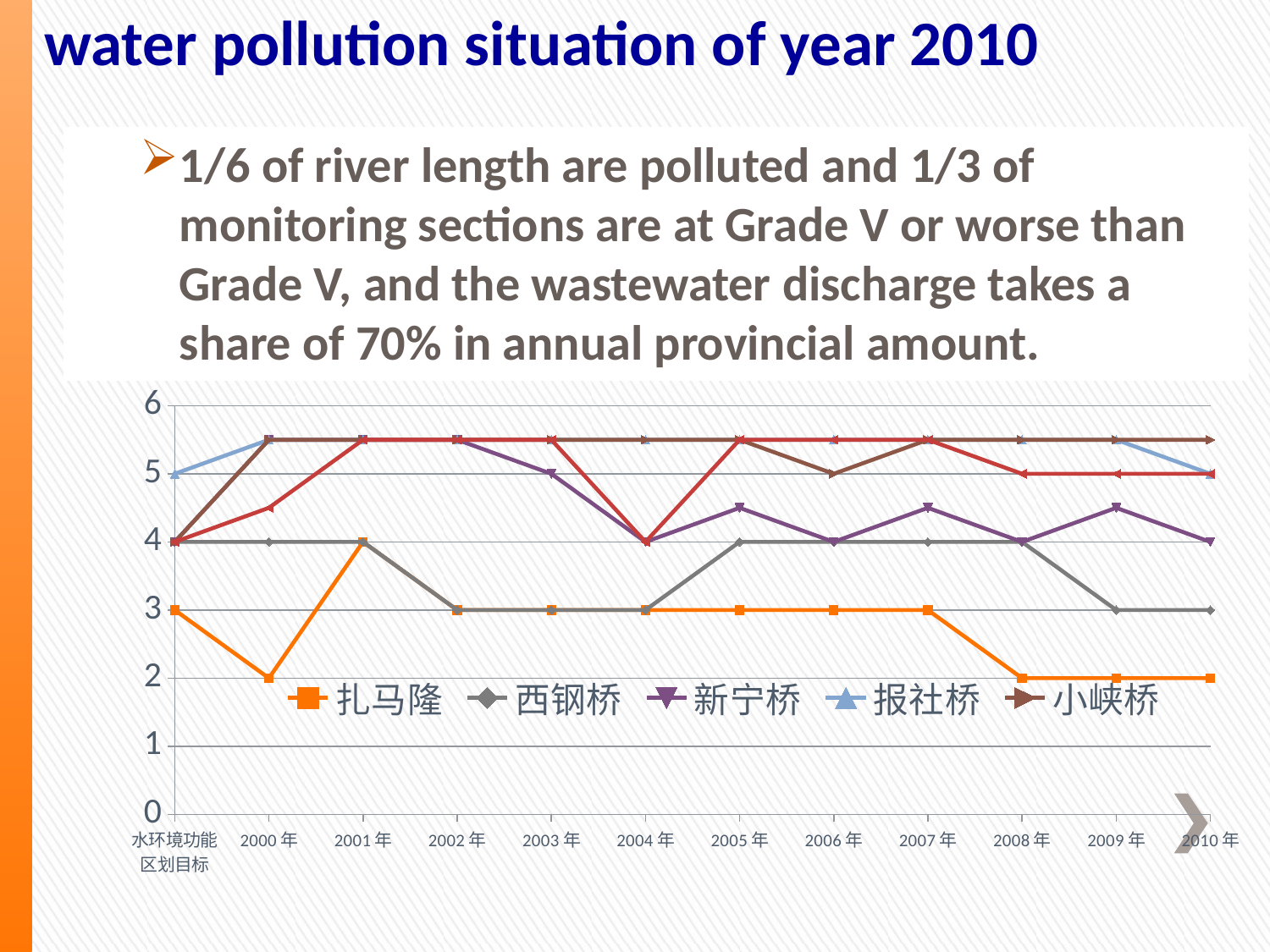

# water pollution situation of year 2010
1/6 of river length are polluted and 1/3 of monitoring sections are at Grade V or worse than Grade V, and the wastewater discharge takes a share of 70% in annual provincial amount.

### Chart

| Category | 扎马隆 | 西钢桥 | 新宁桥 | 报社桥 | 小峡桥 | 民和桥 |
|---|---|---|---|---|---|---|
| 水环境功能区划目标 | 3.0 | 4.0 | 4.0 | 5.0 | 4.0 | 4.0 |
| 2000年 | 2.0 | 4.0 | 5.5 | 5.5 | 5.5 | 4.5 |
| 2001年 | 4.0 | 4.0 | 5.5 | 5.5 | 5.5 | 5.5 |
| 2002年 | 3.0 | 3.0 | 5.5 | 5.5 | 5.5 | 5.5 |
| 2003年 | 3.0 | 3.0 | 5.0 | 5.5 | 5.5 | 5.5 |
| 2004年 | 3.0 | 3.0 | 4.0 | 5.5 | 5.5 | 4.0 |
| 2005年 | 3.0 | 4.0 | 4.5 | 5.5 | 5.5 | 5.5 |
| 2006年 | 3.0 | 4.0 | 4.0 | 5.5 | 5.0 | 5.5 |
| 2007年 | 3.0 | 4.0 | 4.5 | 5.5 | 5.5 | 5.5 |
| 2008年 | 2.0 | 4.0 | 4.0 | 5.5 | 5.5 | 5.0 |
| 2009年 | 2.0 | 3.0 | 4.5 | 5.5 | 5.5 | 5.0 |
| 2010年 | 2.0 | 3.0 | 4.0 | 5.0 | 5.5 | 5.0 |